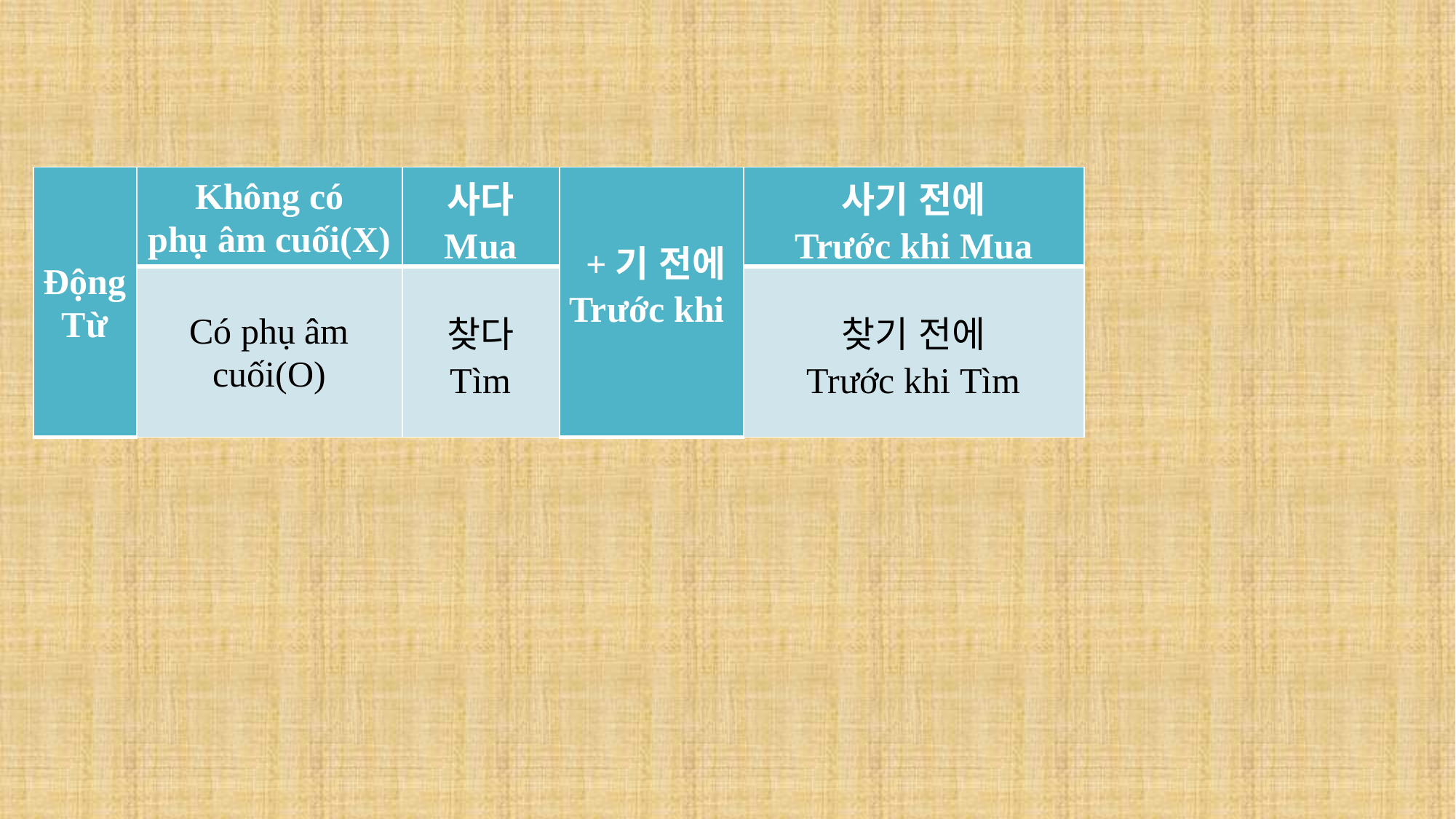

| Động Từ | Không có phụ âm cuối(X) | 사다 Mua | +기 전에 Trước khi | 사기 전에 Trước khi Mua |
| --- | --- | --- | --- | --- |
|  | Có phụ âm cuối(O) | 찾다 Tìm |  | 찾기 전에 Trước khi Tìm |